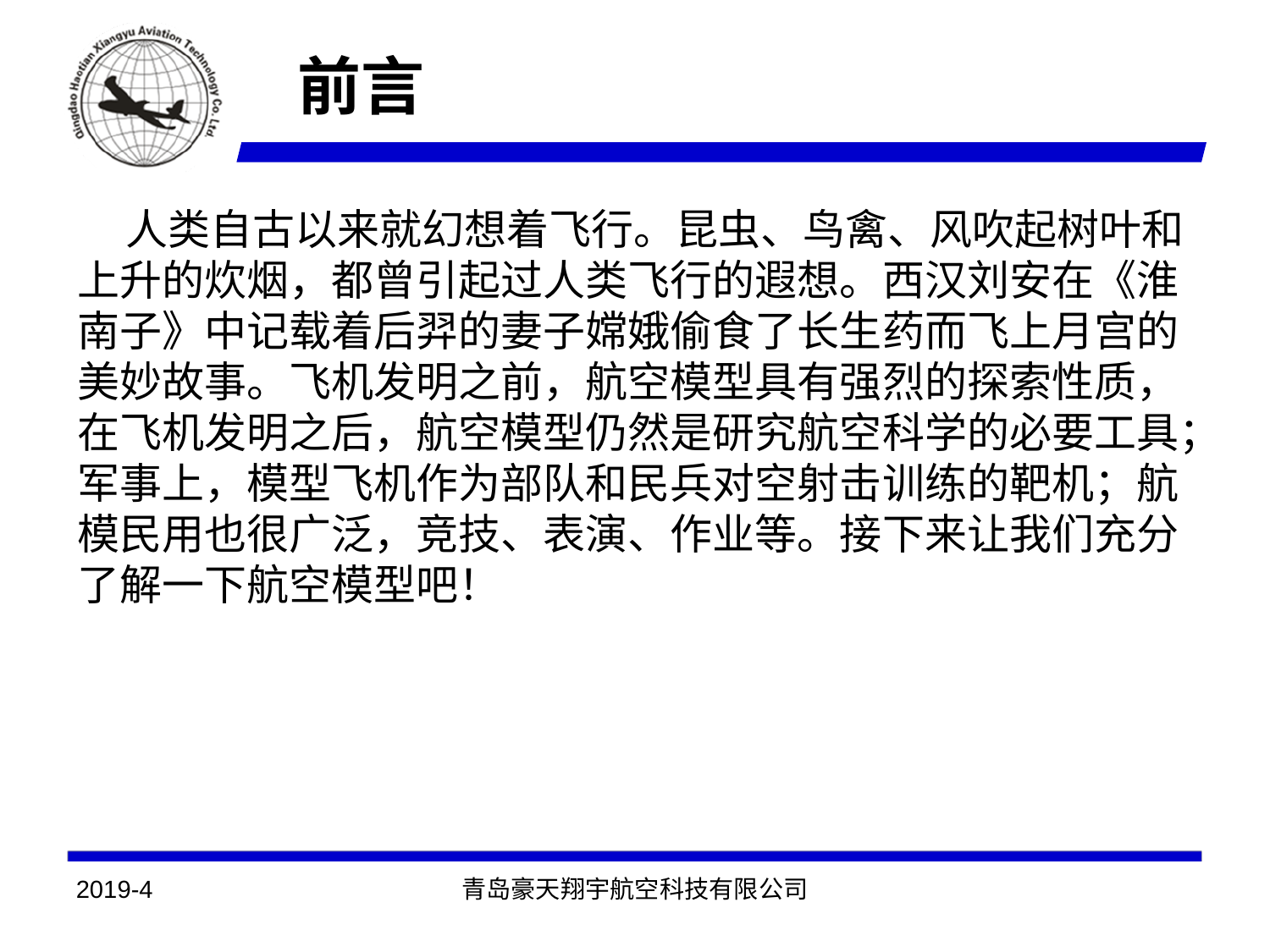

# 前言
    人类自古以来就幻想着飞行。昆虫、鸟禽、风吹起树叶和上升的炊烟，都曾引起过人类飞行的遐想。西汉刘安在《淮南子》中记载着后羿的妻子嫦娥偷食了长生药而飞上月宫的美妙故事。飞机发明之前，航空模型具有强烈的探索性质，在飞机发明之后，航空模型仍然是研究航空科学的必要工具；军事上，模型飞机作为部队和民兵对空射击训练的靶机；航模民用也很广泛，竞技、表演、作业等。接下来让我们充分了解一下航空模型吧！
2019-4
青岛豪天翔宇航空科技有限公司
2